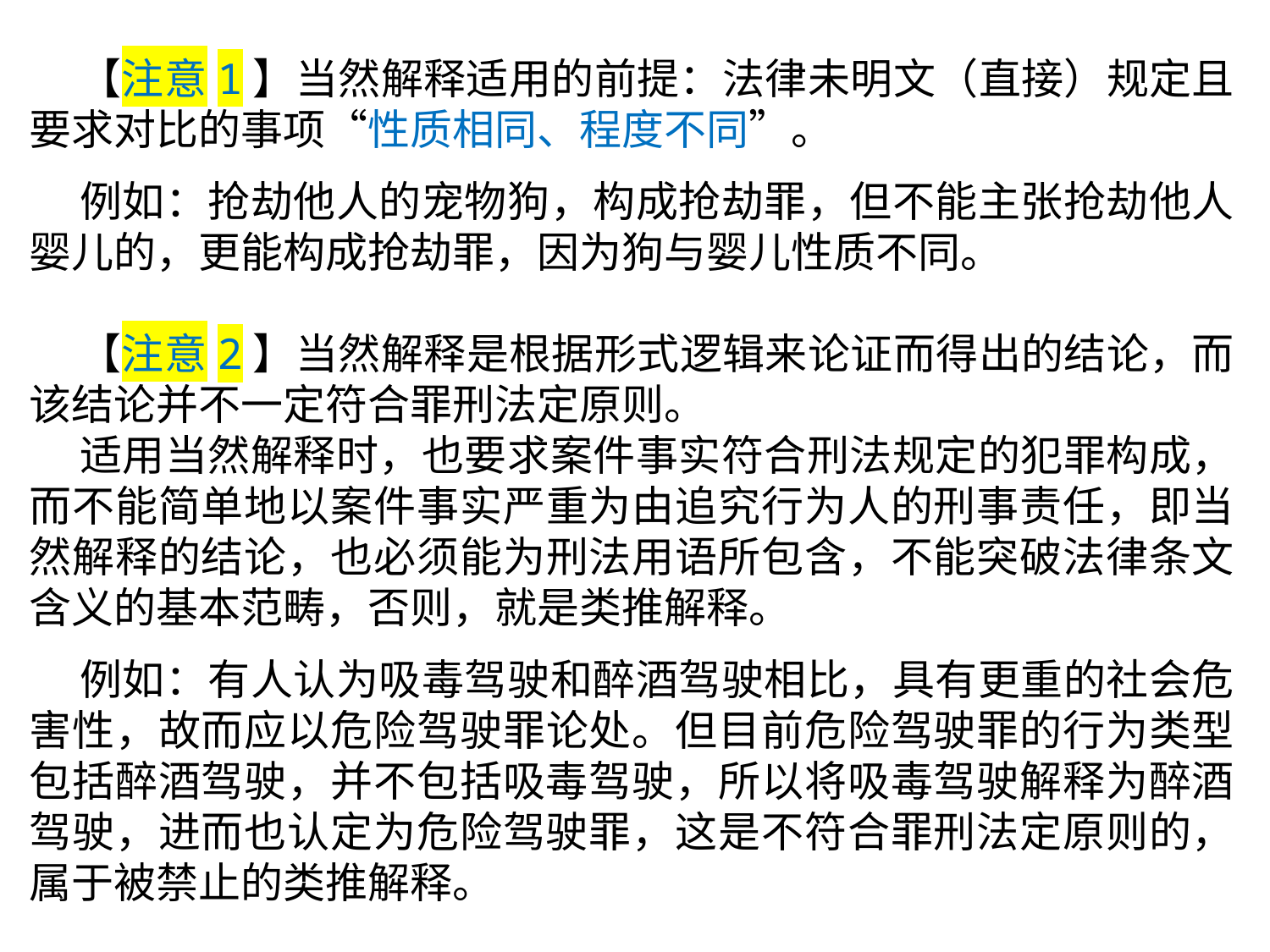

【注意1】当然解释适用的前提：法律未明文（直接）规定且要求对比的事项“性质相同、程度不同”。

    例如：抢劫他人的宠物狗，构成抢劫罪，但不能主张抢劫他人婴儿的，更能构成抢劫罪，因为狗与婴儿性质不同。

    【注意2】当然解释是根据形式逻辑来论证而得出的结论，而该结论并不一定符合罪刑法定原则。
    适用当然解释时，也要求案件事实符合刑法规定的犯罪构成，而不能简单地以案件事实严重为由追究行为人的刑事责任，即当然解释的结论，也必须能为刑法用语所包含，不能突破法律条文含义的基本范畴，否则，就是类推解释。

    例如：有人认为吸毒驾驶和醉酒驾驶相比，具有更重的社会危害性，故而应以危险驾驶罪论处。但目前危险驾驶罪的行为类型包括醉酒驾驶，并不包括吸毒驾驶，所以将吸毒驾驶解释为醉酒驾驶，进而也认定为危险驾驶罪，这是不符合罪刑法定原则的，属于被禁止的类推解释。